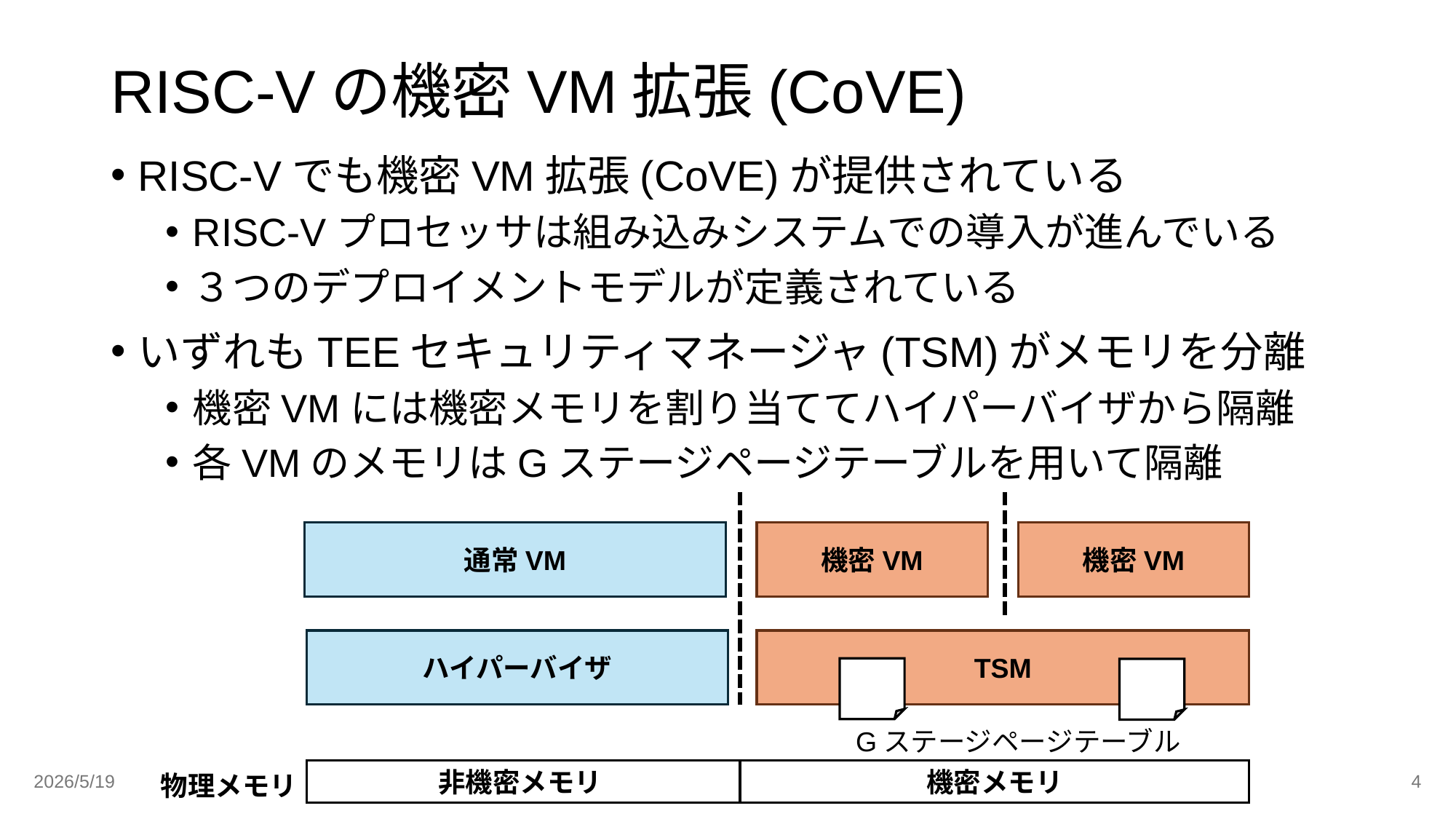

# RISC-Vの機密VM拡張(CoVE)
RISC-Vでも機密VM拡張(CoVE)が提供されている
RISC-Vプロセッサは組み込みシステムでの導入が進んでいる
３つのデプロイメントモデルが定義されている
いずれもTEEセキュリティマネージャ(TSM)がメモリを分離
機密VMには機密メモリを割り当ててハイパーバイザから隔離
各VMのメモリはGステージページテーブルを用いて隔離

通常VM
機密VM
機密VM
ハイパーバイザ
TSM

Gステージページテーブル
2026/5/19
4
機密メモリ
非機密メモリ
物理メモリ